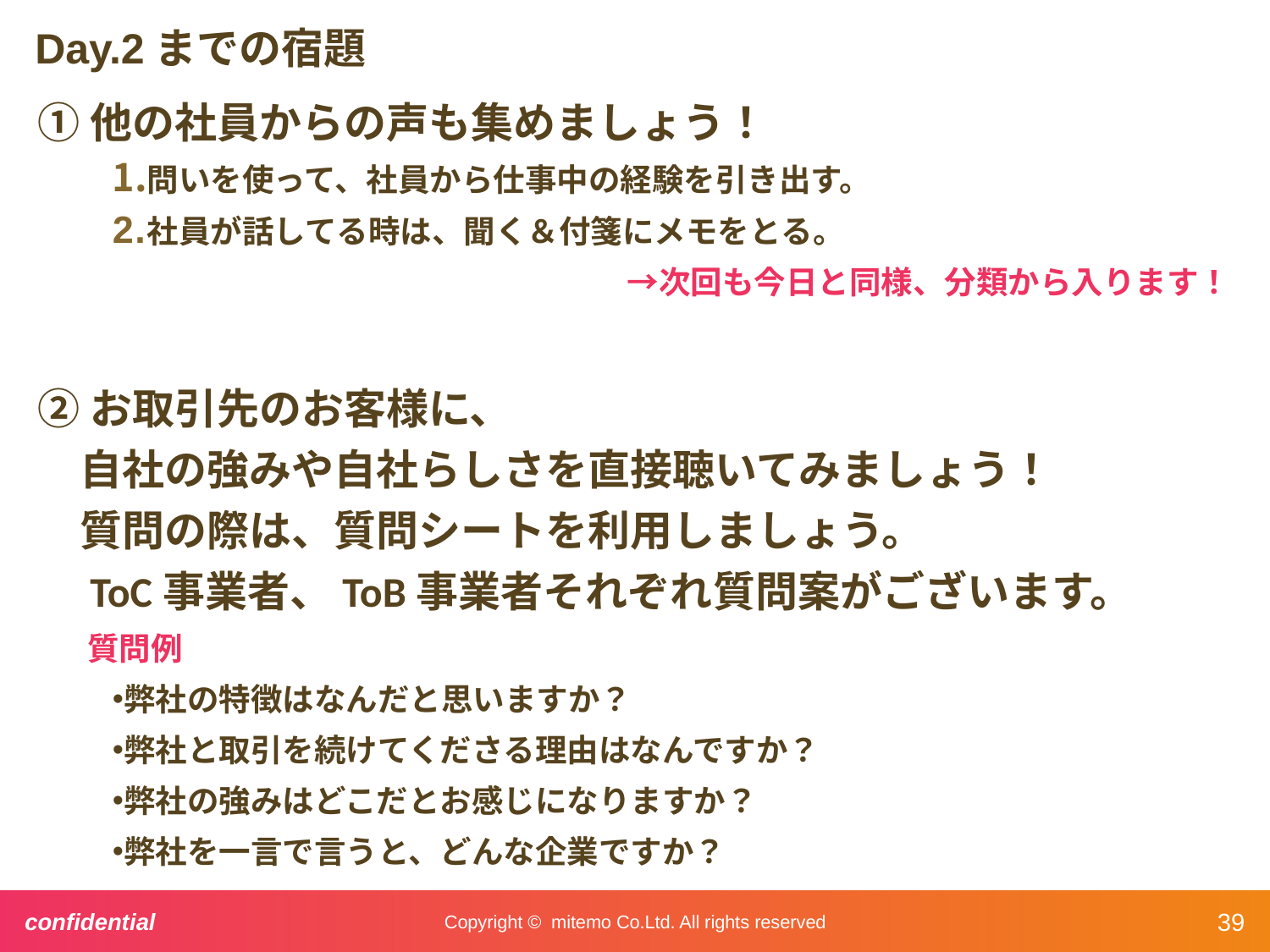

# Day.2までの宿題
①他の社員からの声も集めましょう！
問いを使って、社員から仕事中の経験を引き出す。
社員が話してる時は、聞く＆付箋にメモをとる。
　　　　　　　　　　　　　　　　　→次回も今日と同様、分類から入ります！

②お取引先のお客様に、
　自社の強みや自社らしさを直接聴いてみましょう！
　質問の際は、質問シートを利用しましょう。
　ToC事業者、ToB事業者それぞれ質問案がございます。
質問例
弊社の特徴はなんだと思いますか？
弊社と取引を続けてくださる理由はなんですか？
弊社の強みはどこだとお感じになりますか？
弊社を一言で言うと、どんな企業ですか？